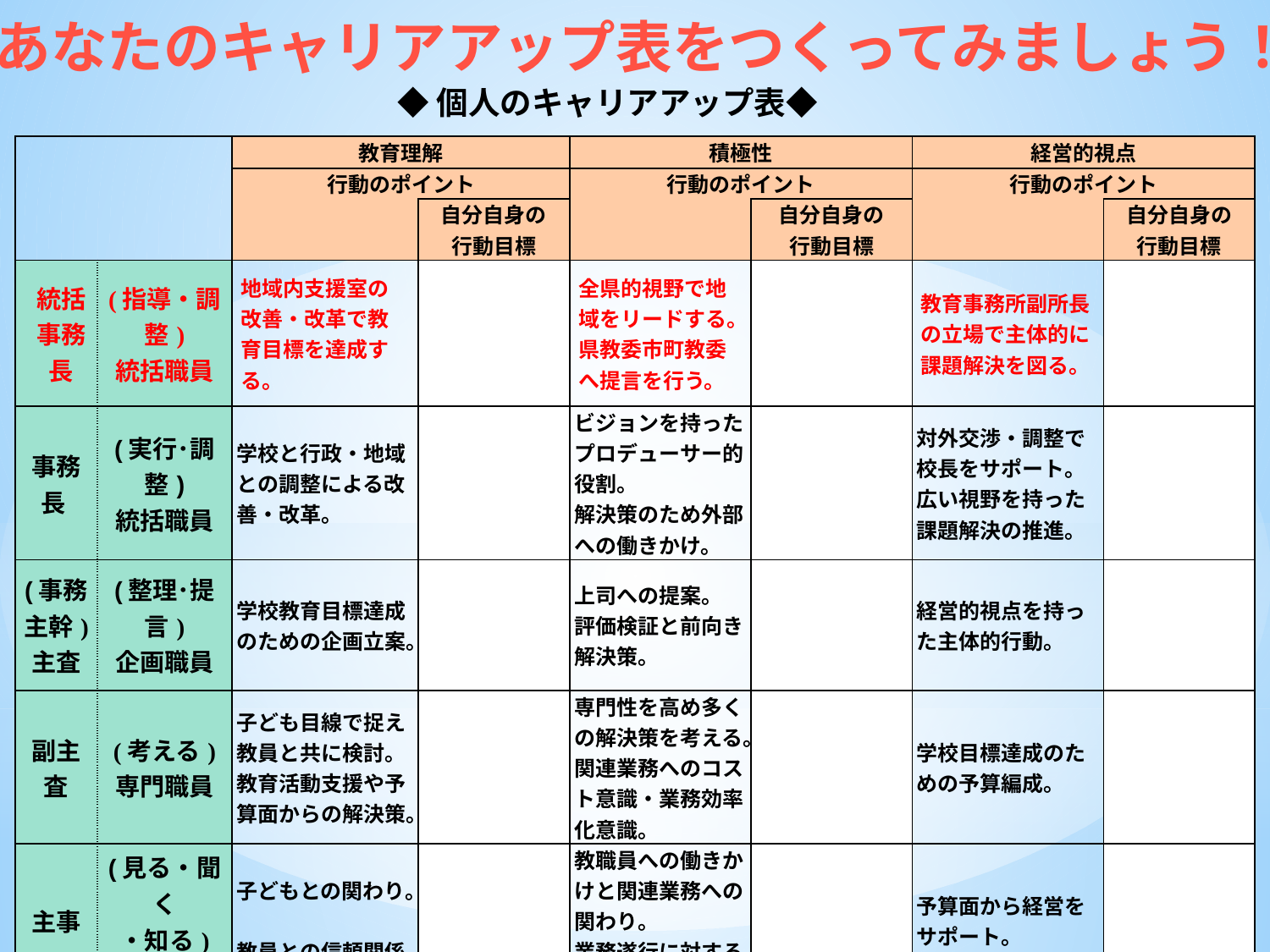

あなたのキャリアアップ表をつくってみましょう！
◆個人のキャリアアップ表◆
|  |  | 教育理解 |  | 積極性 |  | 経営的視点 |  |
| --- | --- | --- | --- | --- | --- | --- | --- |
|  |  | 行動のポイント |  | 行動のポイント |  | 行動のポイント |  |
|  |  |  | 自分自身の 行動目標 |  | 自分自身の 行動目標 |  | 自分自身の 行動目標 |
| 統括事務長 | (指導・調整) 統括職員 | 地域内支援室の改善・改革で教育目標を達成する。 |  | 全県的視野で地域をリードする。県教委市町教委へ提言を行う。 |  | 教育事務所副所長の立場で主体的に課題解決を図る。 |  |
| 事務長 | (実行･調整) 統括職員 | 学校と行政・地域との調整による改善・改革。 |  | ビジョンを持ったプロデューサー的役割。 解決策のため外部への働きかけ。 |  | 対外交渉・調整で校長をサポート。 広い視野を持った課題解決の推進。 |  |
| (事務主幹) 主査 | (整理･提言) 企画職員 | 学校教育目標達成のための企画立案。 |  | 上司への提案。 評価検証と前向き解決策。 |  | 経営的視点を持った主体的行動。 |  |
| 副主査 | (考える) 専門職員 | 子ども目線で捉え教員と共に検討。 教育活動支援や予算面からの解決策。 |  | 専門性を高め多くの解決策を考える。 関連業務へのコスト意識・業務効率化意識。 |  | 学校目標達成のための予算編成。 |  |
| 主事 | (見る・聞く ・知る) 定型職員 | 子どもとの関わり。 教員との信頼関係。 |  | 教職員への働きかけと関連業務への関わり。 業務遂行に対する意識づけ。 |  | 予算面から経営をサポート。 |  |